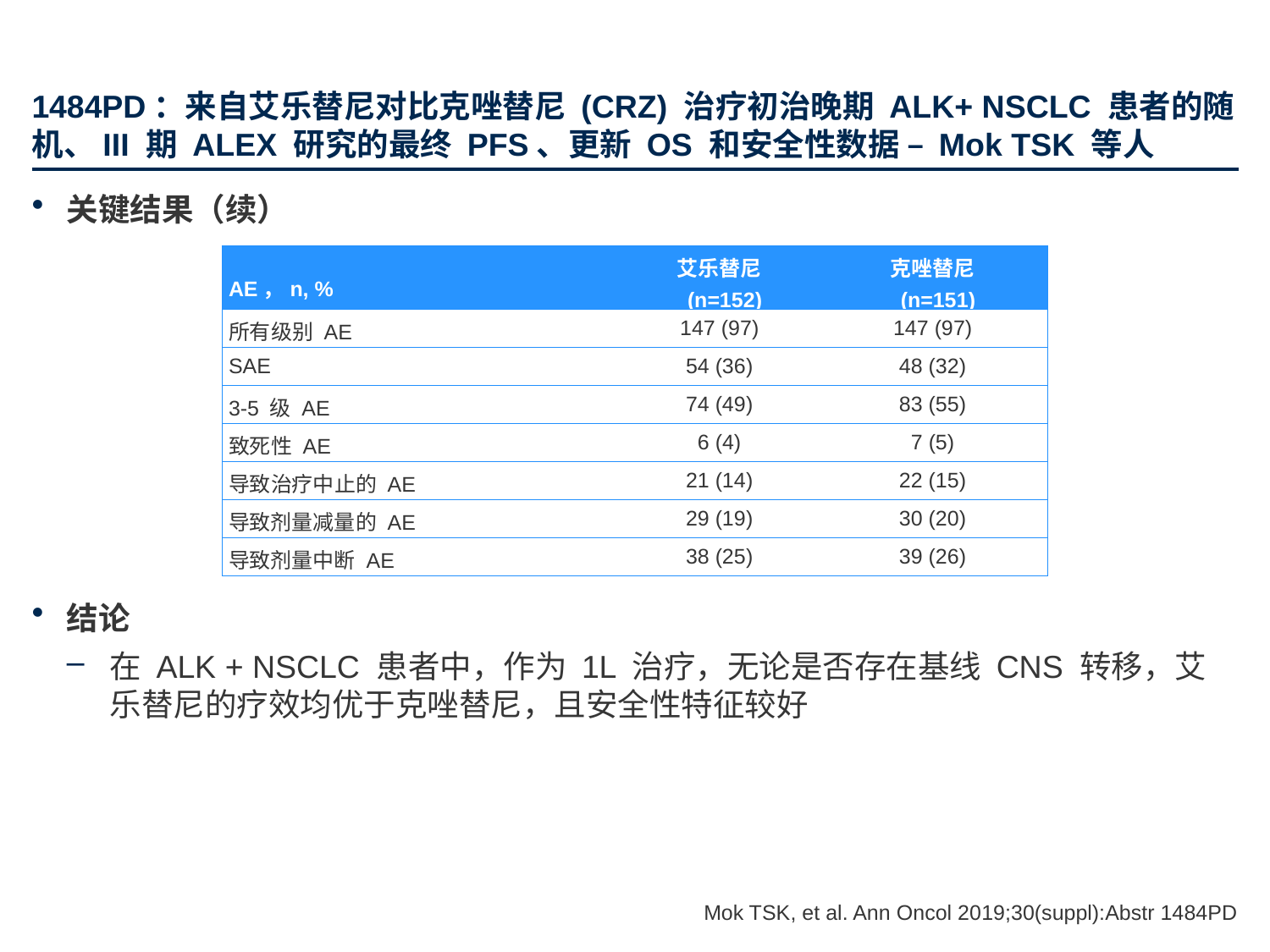

# 1484PD：来自艾乐替尼对比克唑替尼 (CRZ) 治疗初治晚期 ALK+ NSCLC 患者的随机、III 期 ALEX 研究的最终 PFS、更新 OS 和安全性数据 – Mok TSK 等人
关键结果（续）
结论
在 ALK + NSCLC 患者中，作为 1L 治疗，无论是否存在基线 CNS 转移，艾乐替尼的疗效均优于克唑替尼，且安全性特征较好

| AE，n, % | 艾乐替尼 (n=152) | 克唑替尼 (n=151) |
| --- | --- | --- |
| 所有级别 AE | 147 (97) | 147 (97) |
| SAE | 54 (36) | 48 (32) |
| 3-5 级 AE | 74 (49) | 83 (55) |
| 致死性 AE | 6 (4) | 7 (5) |
| 导致治疗中止的 AE | 21 (14) | 22 (15) |
| 导致剂量减量的 AE | 29 (19) | 30 (20) |
| 导致剂量中断 AE | 38 (25) | 39 (26) |
Mok TSK, et al. Ann Oncol 2019;30(suppl):Abstr 1484PD